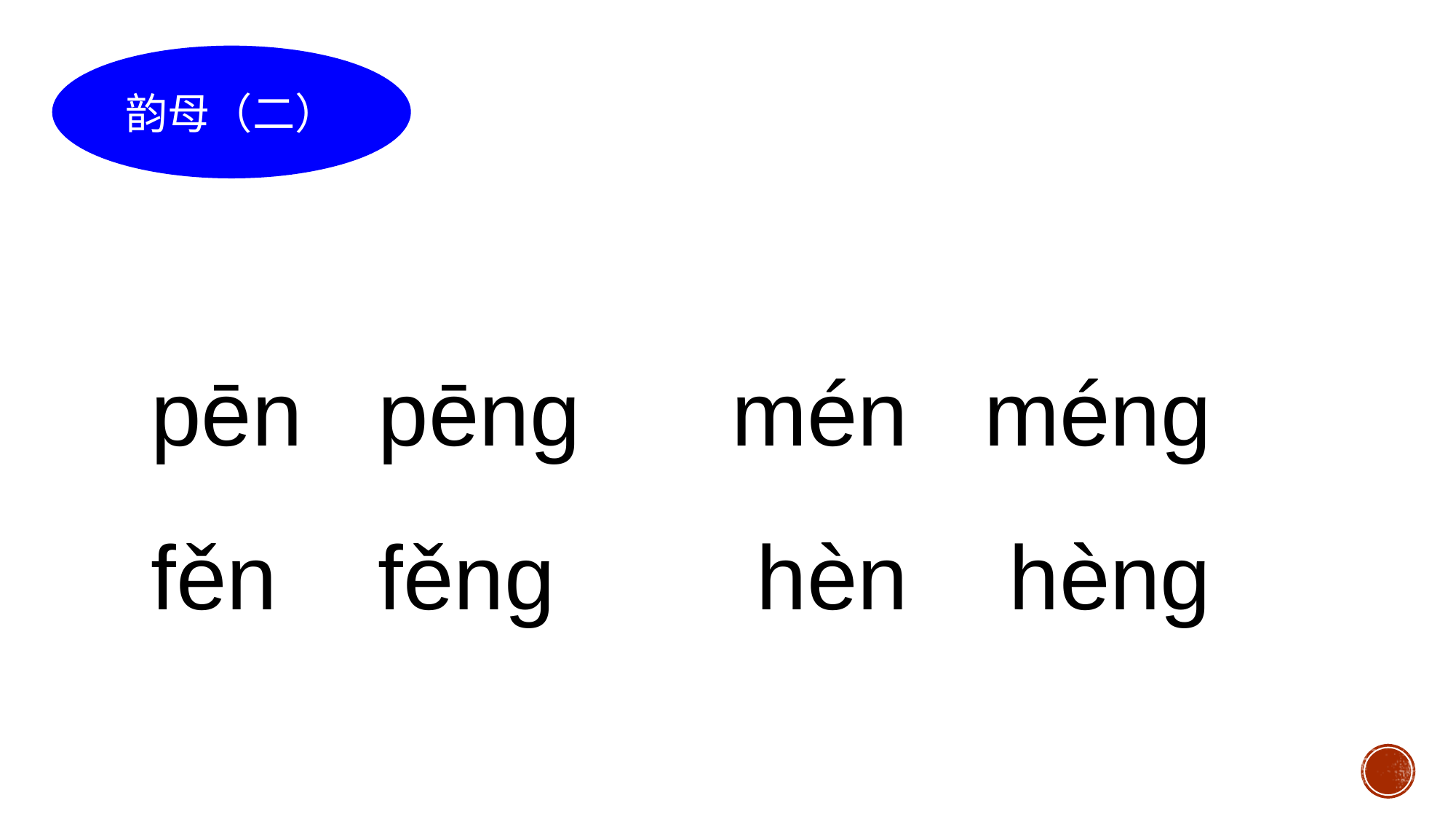

韵母（二）
pēn   pēng      mén   méng      fěn    fěng        hèn    hèng